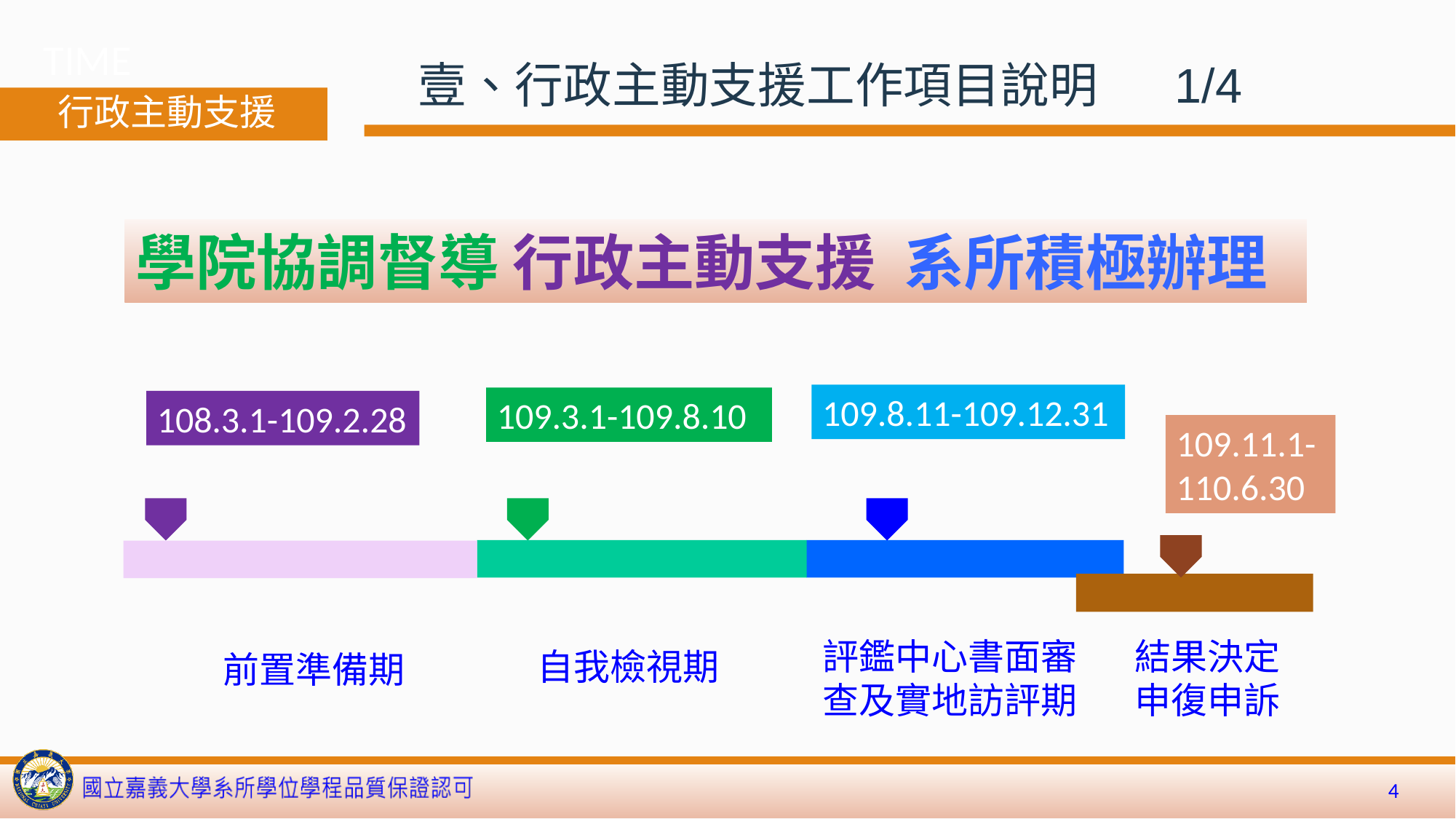

TIME
壹、行政主動支援工作項目說明      1/4
行政主動支援
學院協調督導 行政主動支援  系所積極辦理
109.8.11-109.12.31
109.3.1-109.8.10
108.3.1-109.2.28
109.11.1-110.6.30

評鑑中心書面審查及實地訪評期
結果決定
申復申訴
自我檢視期
前置準備期
4